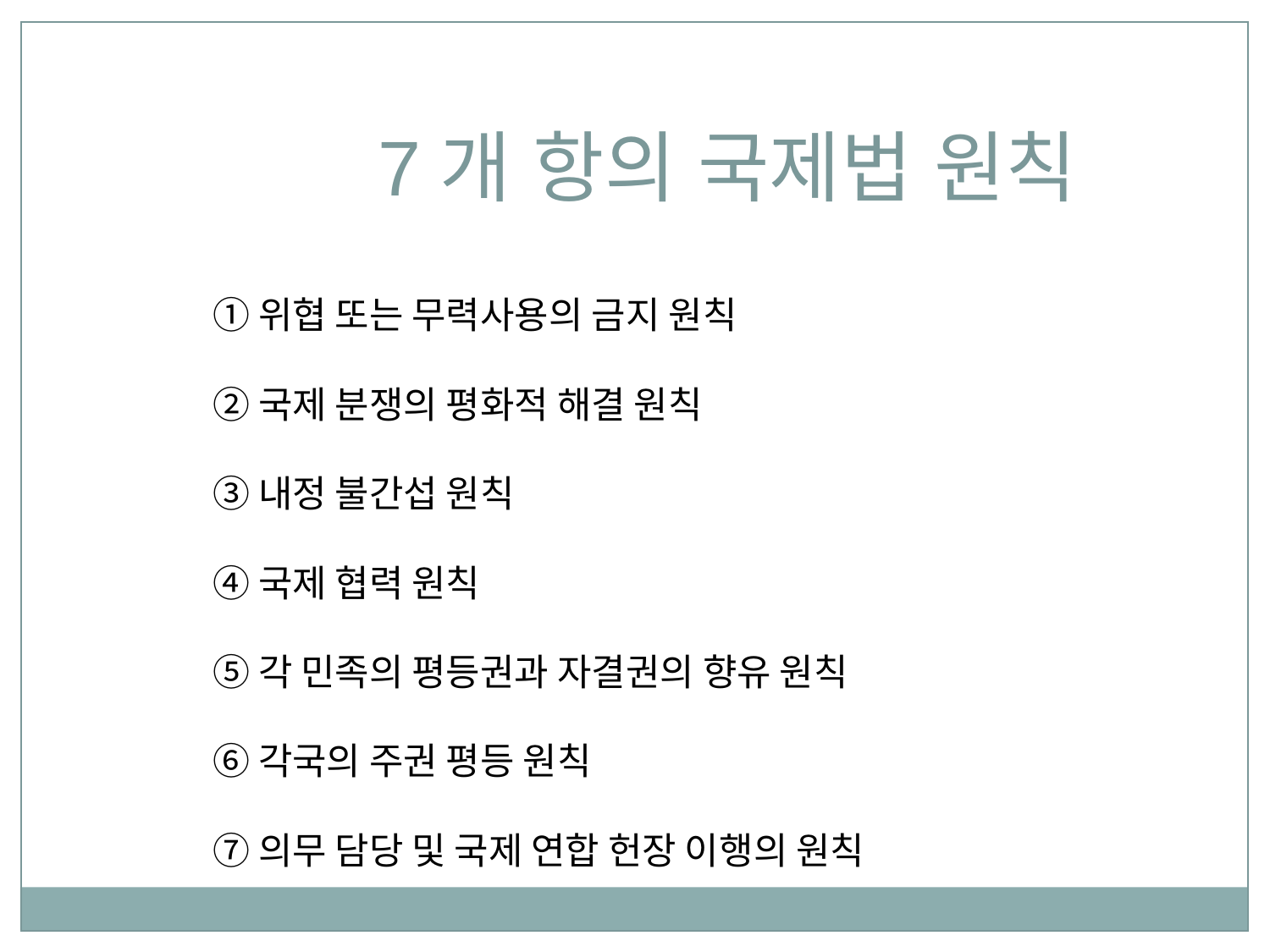

7개 항의 국제법 원칙

①위협 또는 무력사용의 금지 원칙

②국제 분쟁의 평화적 해결 원칙

③내정 불간섭 원칙

④국제 협력 원칙

⑤각 민족의 평등권과 자결권의 향유 원칙

⑥각국의 주권 평등 원칙

⑦의무 담당 및 국제 연합 헌장 이행의 원칙